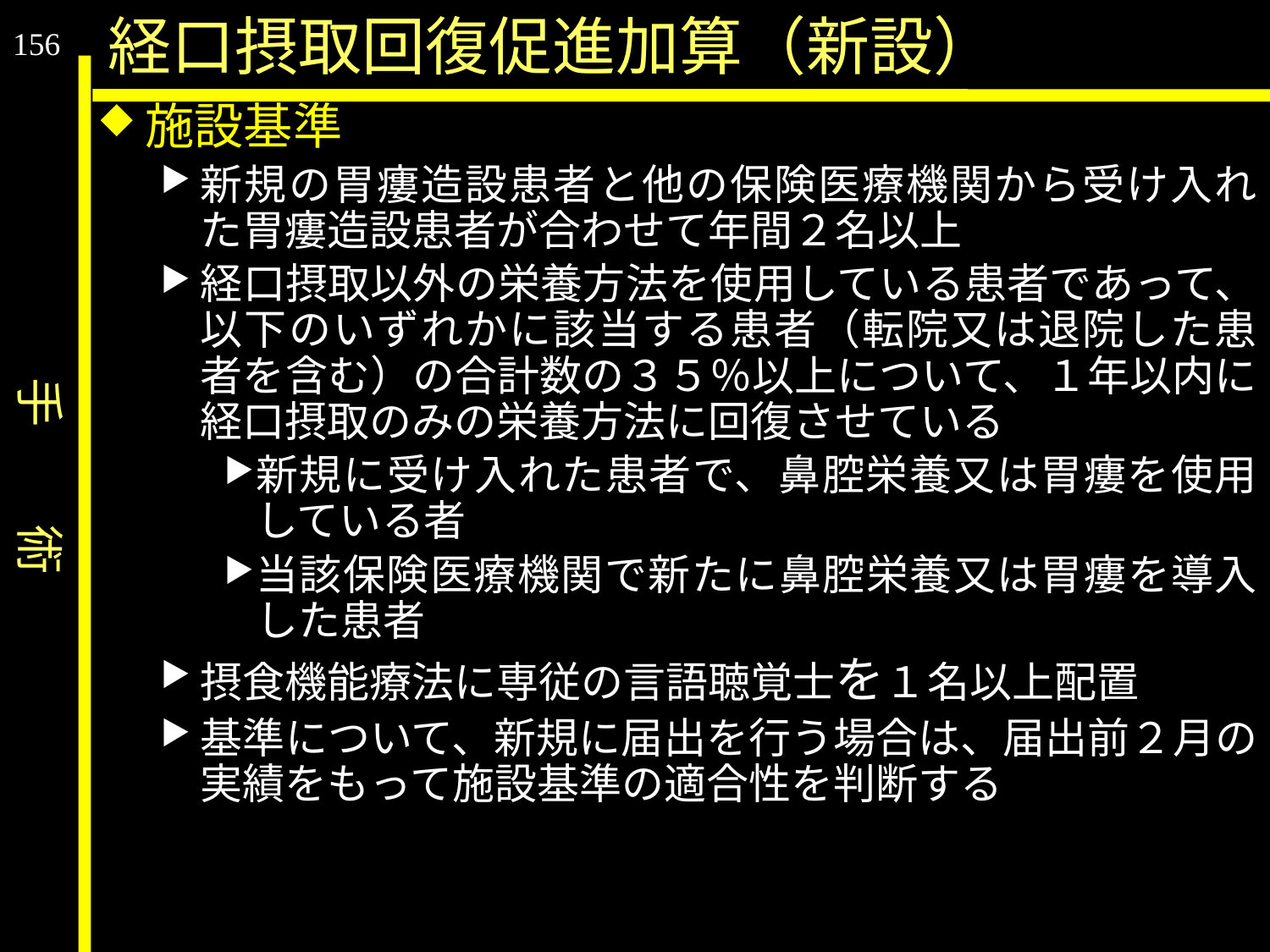

手　　術
経口摂取回復促進加算（新設）
156

施設基準
新規の胃瘻造設患者と他の保険医療機関から受け入れた胃瘻造設患者が合わせて年間２名以上
経口摂取以外の栄養方法を使用している患者であって、以下のいずれかに該当する患者（転院又は退院した患者を含む）の合計数の３５％以上について、１年以内に経口摂取のみの栄養方法に回復させている
新規に受け入れた患者で、鼻腔栄養又は胃瘻を使用している者
当該保険医療機関で新たに鼻腔栄養又は胃瘻を導入した患者
摂食機能療法に専従の言語聴覚士を１名以上配置
基準について、新規に届出を行う場合は、届出前２月の実績をもって施設基準の適合性を判断する